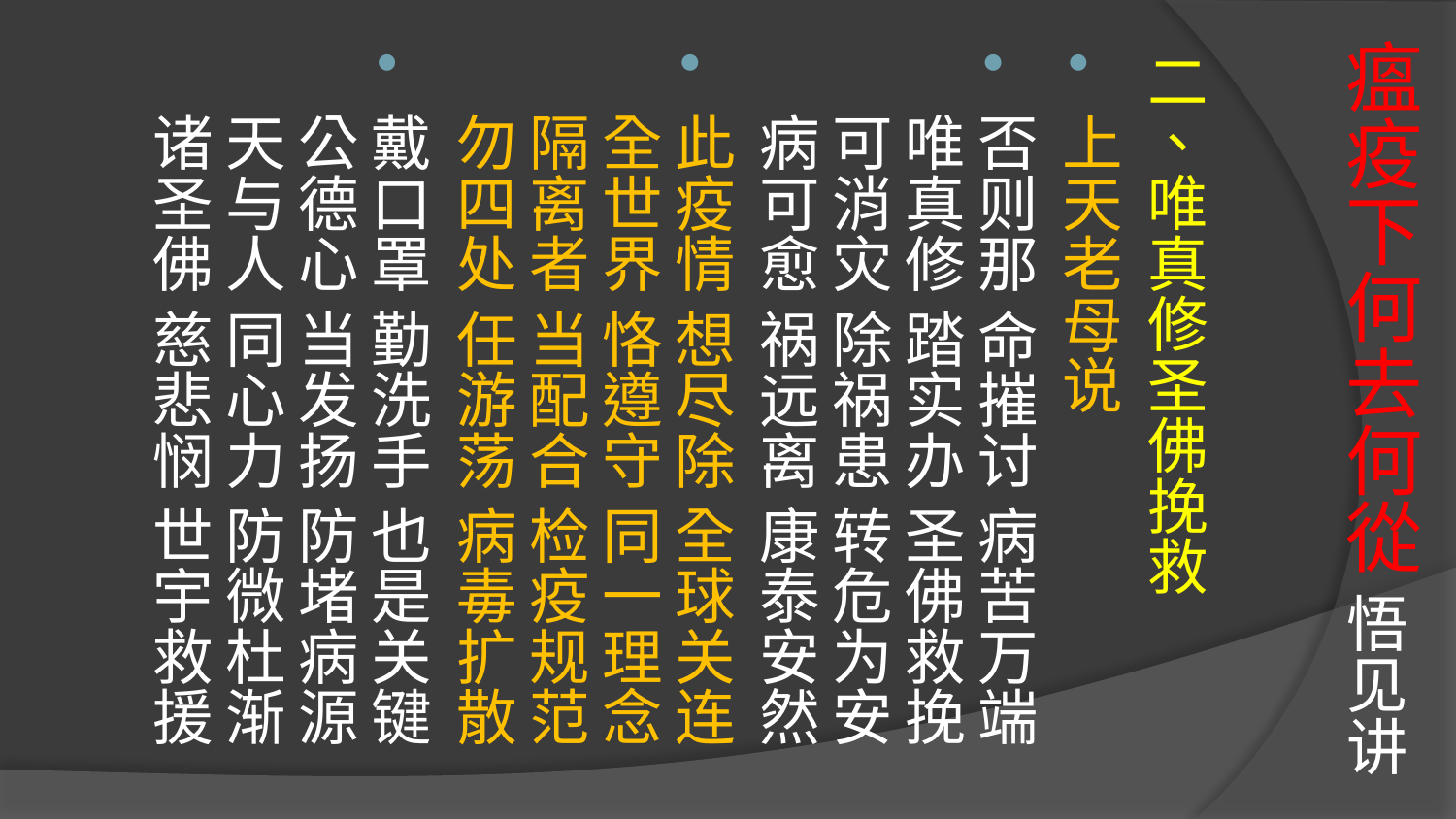

# 瘟疫下何去何從 悟见讲
二、唯真修圣佛挽救
上天老母说
否则那 命摧讨 病苦万端唯真修 踏实办 圣佛救挽可消灾 除祸患 转危为安病可愈 祸远离 康泰安然
此疫情 想尽除 全球关连全世界 恪遵守 同一理念隔离者 当配合 检疫规范勿四处 任游荡 病毒扩散
戴口罩 勤洗手 也是关键公德心 当发扬 防堵病源天与人 同心力 防微杜渐诸圣佛 慈悲悯 世宇救援